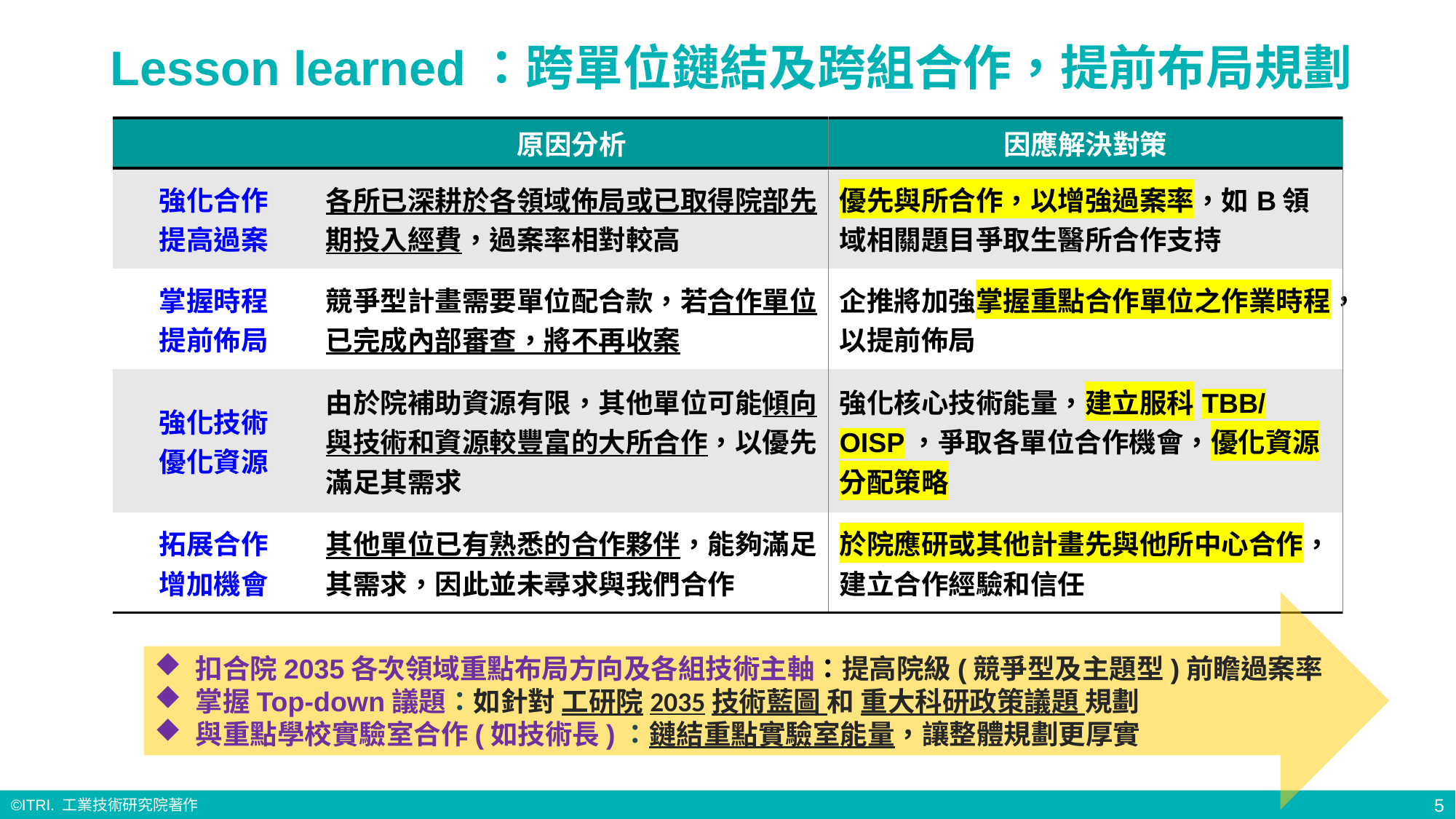

# Lesson learned：跨單位鏈結及跨組合作，提前布局規劃
|  | 原因分析 | 因應解決對策 |
| --- | --- | --- |
| 強化合作 提高過案 | 各所已深耕於各領域佈局或已取得院部先期投入經費，過案率相對較高 | 優先與所合作，以增強過案率，如B領域相關題目爭取生醫所合作支持 |
| 掌握時程 提前佈局 | 競爭型計畫需要單位配合款，若合作單位已完成內部審查，將不再收案 | 企推將加強掌握重點合作單位之作業時程，以提前佈局 |
| 強化技術 優化資源 | 由於院補助資源有限，其他單位可能傾向與技術和資源較豐富的大所合作，以優先滿足其需求 | 強化核心技術能量，建立服科TBB/OISP，爭取各單位合作機會，優化資源分配策略 |
| 拓展合作 增加機會 | 其他單位已有熟悉的合作夥伴，能夠滿足其需求，因此並未尋求與我們合作 | 於院應研或其他計畫先與他所中心合作，建立合作經驗和信任 |
扣合院2035各次領域重點布局方向及各組技術主軸：提高院級(競爭型及主題型)前瞻過案率
掌握Top-down議題：如針對 工研院2035技術藍圖 和 重大科研政策議題 規劃
與重點學校實驗室合作(如技術長)：鏈結重點實驗室能量，讓整體規劃更厚實
5